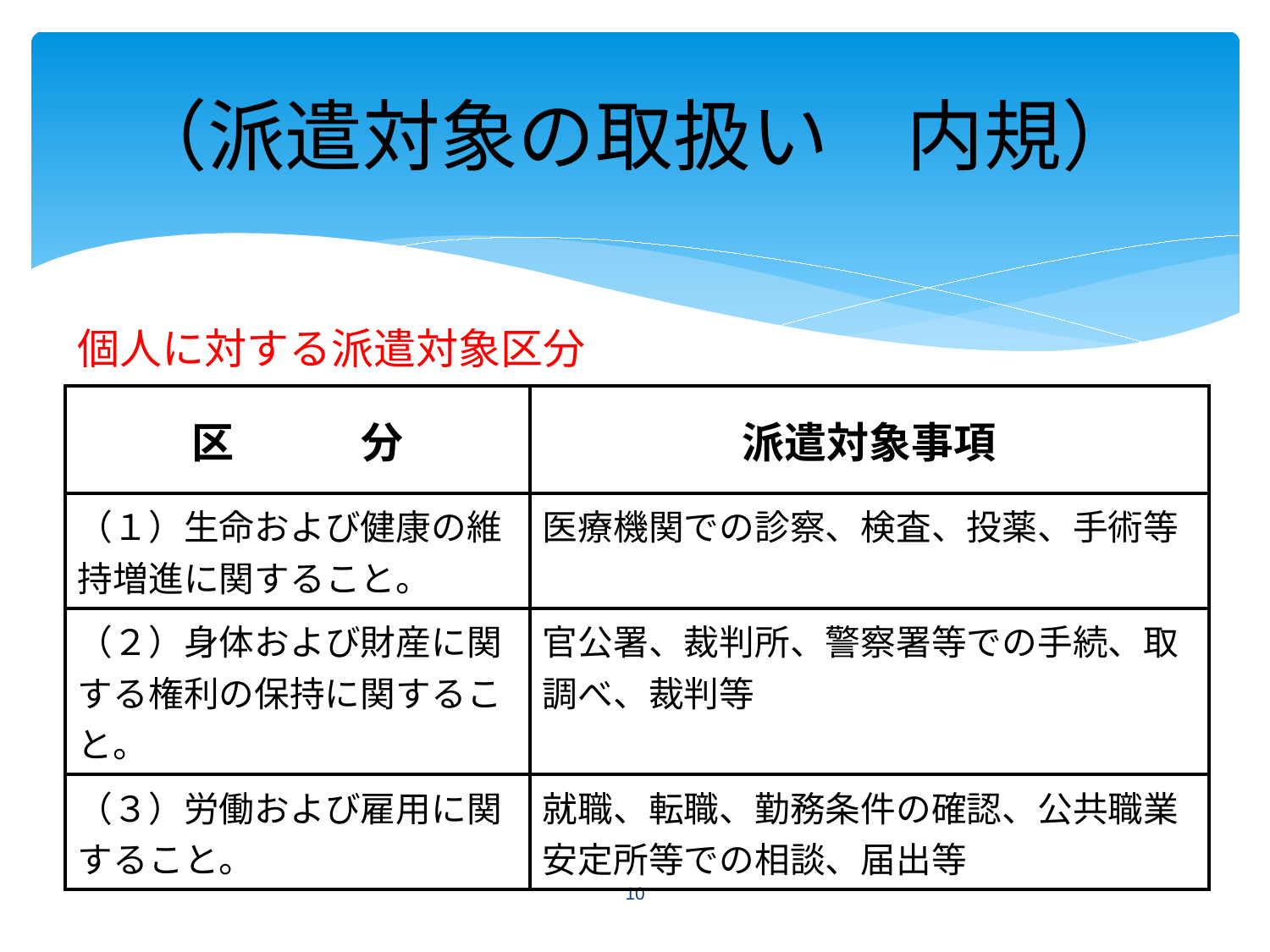

（派遣対象の取扱い　内規）
個人に対する派遣対象区分
| 区　　　分 | 派遣対象事項 |
| --- | --- |
| （１）生命および健康の維持増進に関すること。 | 医療機関での診察、検査、投薬、手術等 |
| （２）身体および財産に関する権利の保持に関すること。 | 官公署、裁判所、警察署等での手続、取調べ、裁判等 |
| （３）労働および雇用に関すること。 | 就職、転職、勤務条件の確認、公共職業安定所等での相談、届出等 |
10